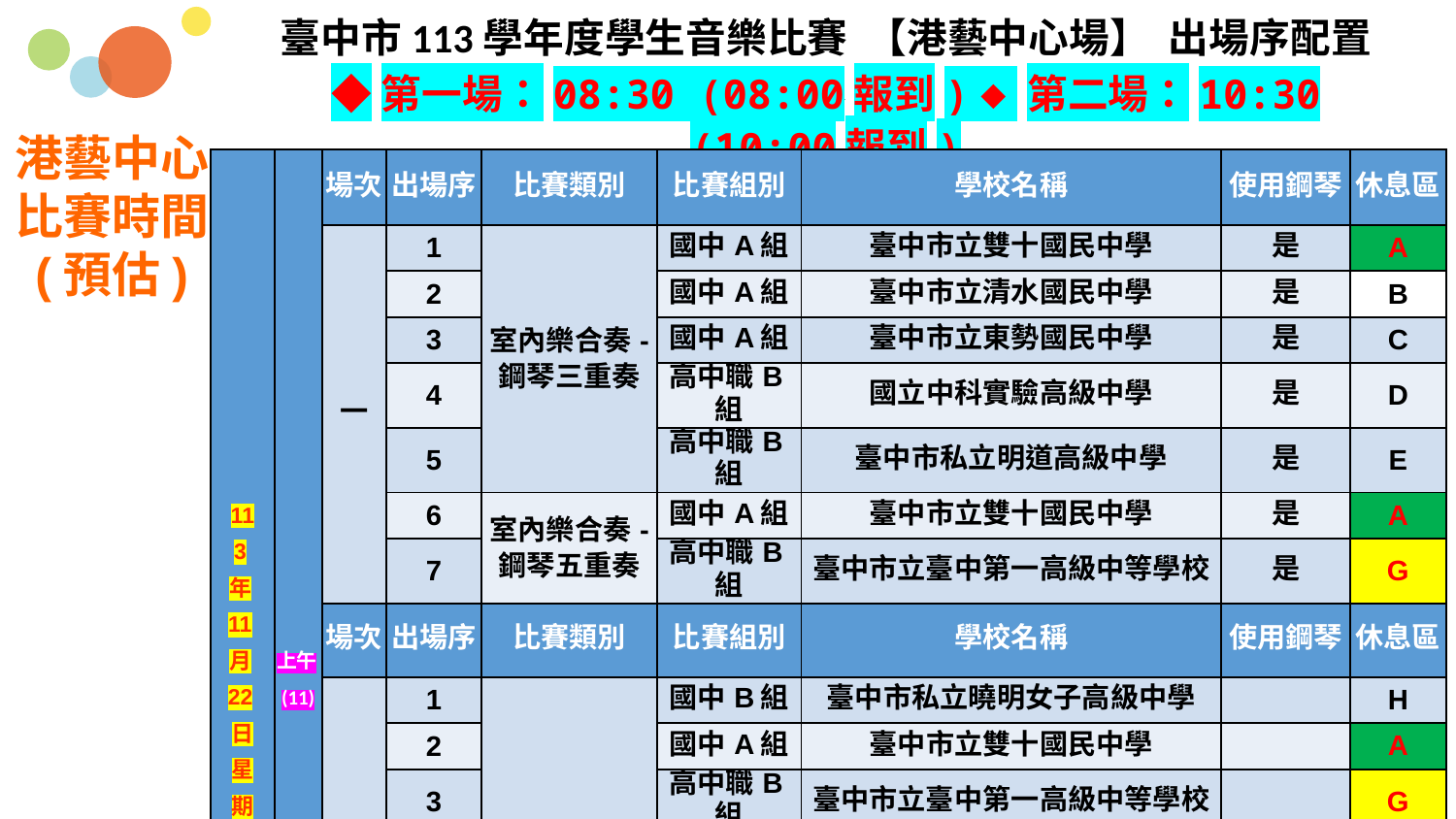

臺中市113學年度學生音樂比賽  【港藝中心場】  出場序配置表

◆第一場：08:30 (08:00報到)◆第二場：10:30 (10:00報到)
港藝中心
比賽時間
(預估)
| 113年11月22日星期五 | 上午(11) | 場次 | 出場序 | 比賽類別 | 比賽組別 | 學校名稱 | 使用鋼琴 | 休息區 |
| --- | --- | --- | --- | --- | --- | --- | --- | --- |
|  |  | 一 | 1 | 室內樂合奏- 鋼琴三重奏 | 國中A組 | 臺中市立雙十國民中學 | 是 | A |
|  |  |  | 2 |  | 國中A組 | 臺中市立清水國民中學 | 是 | B |
|  |  |  | 3 |  | 國中A組 | 臺中市立東勢國民中學 | 是 | C |
|  |  |  | 4 |  | 高中職B組 | 國立中科實驗高級中學 | 是 | D |
|  |  |  | 5 |  | 高中職B組 | 臺中市私立明道高級中學 | 是 | E |
|  |  |  | 6 | 室內樂合奏- 鋼琴五重奏 | 國中A組 | 臺中市立雙十國民中學 | 是 | A |
|  |  |  | 7 |  | 高中職B組 | 臺中市立臺中第一高級中等學校 | 是 | G |
|  |  | 場次 | 出場序 | 比賽類別 | 比賽組別 | 學校名稱 | 使用鋼琴 | 休息區 |
|  |  | 二 | 1 | 室內樂合奏- 弦樂四重奏 | 國中B組 | 臺中市私立曉明女子高級中學 |  | H |
|  |  |  | 2 |  | 國中A組 | 臺中市立雙十國民中學 |  | A |
|  |  |  | 3 |  | 高中職B組 | 臺中市立臺中第一高級中等學校 |  | G |
|  |  |  | 4 |  | 高中職A組 | 臺中市立臺中第二高級中等學校 |  | C |